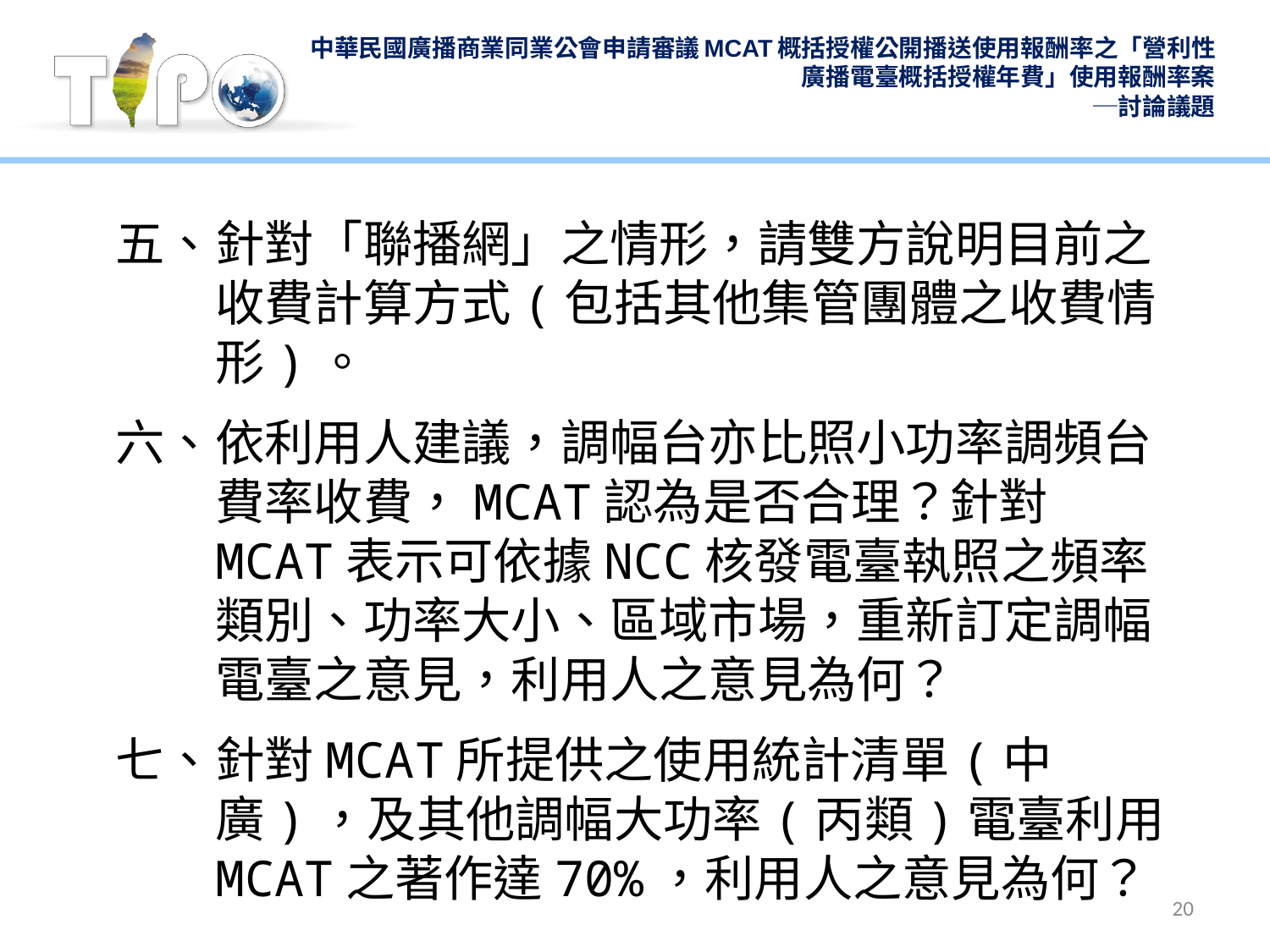

# 中華民國廣播商業同業公會申請審議MCAT概括授權公開播送使用報酬率之「營利性廣播電臺概括授權年費」使用報酬率案 ─討論議題
五、	針對「聯播網」之情形，請雙方說明目前之收費計算方式(包括其他集管團體之收費情形)。
六、	依利用人建議，調幅台亦比照小功率調頻台費率收費，MCAT認為是否合理？針對MCAT表示可依據NCC核發電臺執照之頻率類別、功率大小、區域市場，重新訂定調幅電臺之意見，利用人之意見為何？
七、	針對MCAT所提供之使用統計清單(中廣)，及其他調幅大功率(丙類)電臺利用MCAT之著作達70%，利用人之意見為何？
20